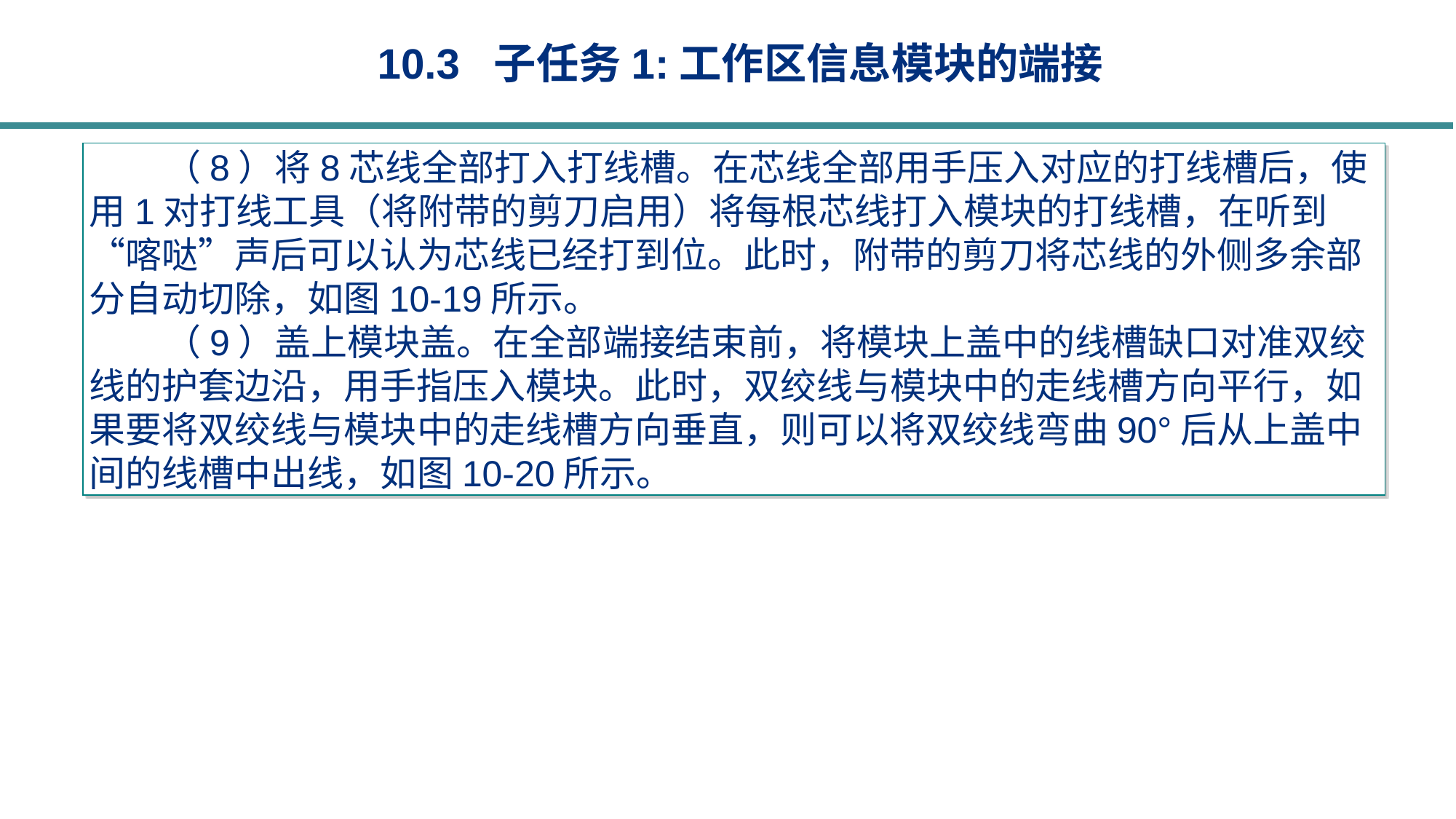

10.3  子任务1:工作区信息模块的端接
（8）将8芯线全部打入打线槽。在芯线全部用手压入对应的打线槽后，使用1对打线工具（将附带的剪刀启用）将每根芯线打入模块的打线槽，在听到“喀哒”声后可以认为芯线已经打到位。此时，附带的剪刀将芯线的外侧多余部分自动切除，如图10-19所示。
（9）盖上模块盖。在全部端接结束前，将模块上盖中的线槽缺口对准双绞线的护套边沿，用手指压入模块。此时，双绞线与模块中的走线槽方向平行，如果要将双绞线与模块中的走线槽方向垂直，则可以将双绞线弯曲90°后从上盖中间的线槽中出线，如图10-20所示。